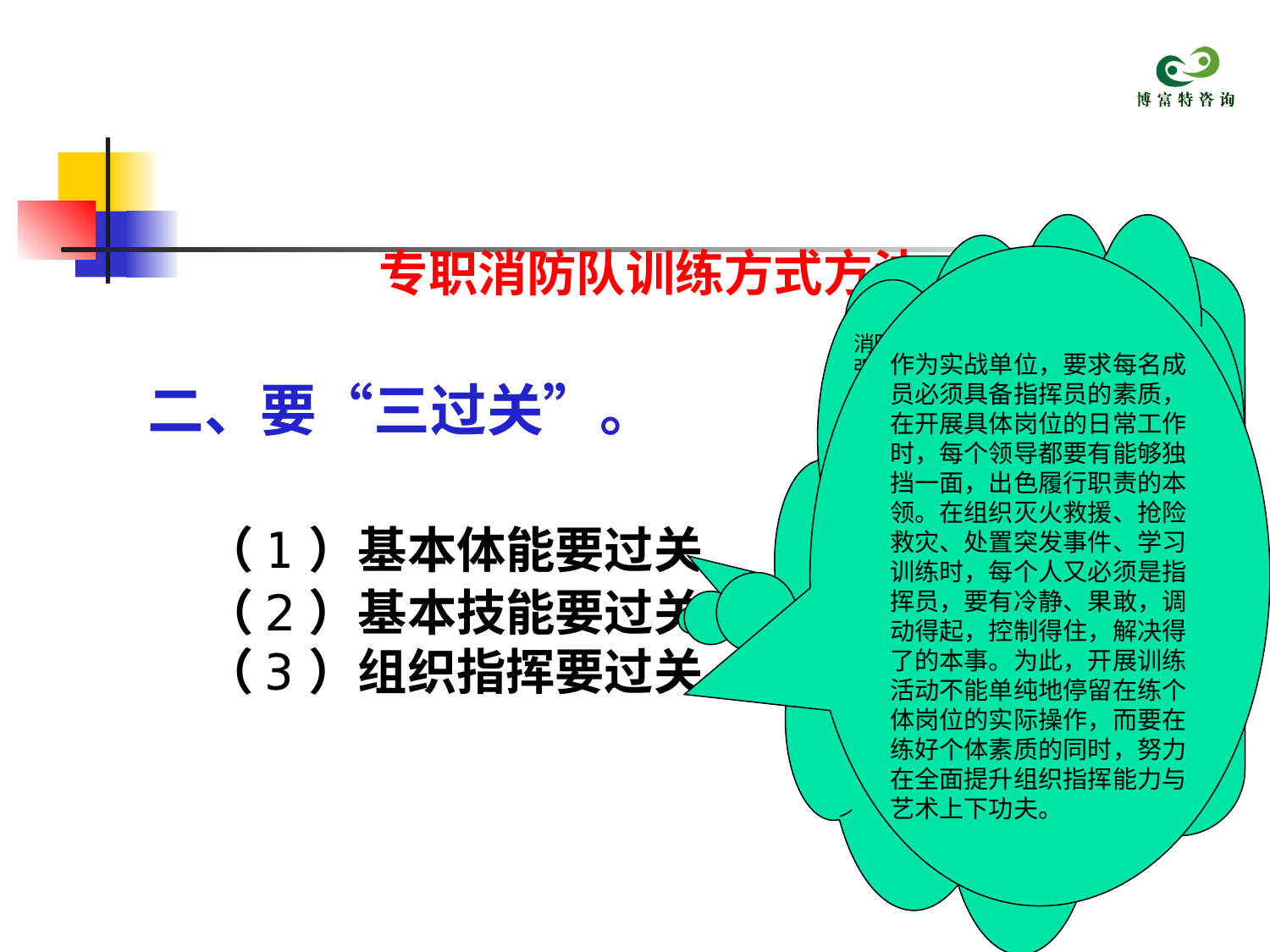

#
消防工作涉及面广，政策性强，影响直接。没有过硬的本领，与时俱进、开拓创新无从谈起；没有过硬本领，谈不上保一方平安。因此，开展练兵活动，就要紧紧抓住岗位工作实际，立足本职本岗练兵的原则，针对日常工作和专项检查中发现的问题和薄弱环节，精心筹划，精心准备，勤训精练，并通过阶段性的考核验收来检验练兵成果，做到训练科目考核不过关不上岗，实际操作不符合标准不上岗，缺的内容没有补上不上岗。只有这样，才能真正使整体素质在练兵活动中得到提高。
专职消防队训练方式方法
作为实战单位，要求每名成员必须具备指挥员的素质，在开展具体岗位的日常工作时，每个领导都要有能够独挡一面，出色履行职责的本领。在组织灭火救援、抢险救灾、处置突发事件、学习训练时，每个人又必须是指挥员，要有冷静、果敢，调动得起，控制得住，解决得了的本事。为此，开展训练活动不能单纯地停留在练个体岗位的实际操作，而要在练好个体素质的同时，努力在全面提升组织指挥能力与艺术上下功夫。

为适应现代火灾扑救的需要，必须加强体能训练，重点是要加强耐力训练，如5000米跑、400米负重跑、游泳等项目，增强队员身体的耐力；加强暴发力训练，如100米跑、杠铃负重下蹲、单杠引体向上、双杠曲臂支撑等项目，增强队员身体的暴发力；加强协调性训练，如变速跑、踢足球、打篮球、打排球、跳绳等项目，增强队员身体的协调性。
二、要“三过关”。

    （1）基本体能要过关
    （2）基本技能要过关
    （3）组织指挥要过关